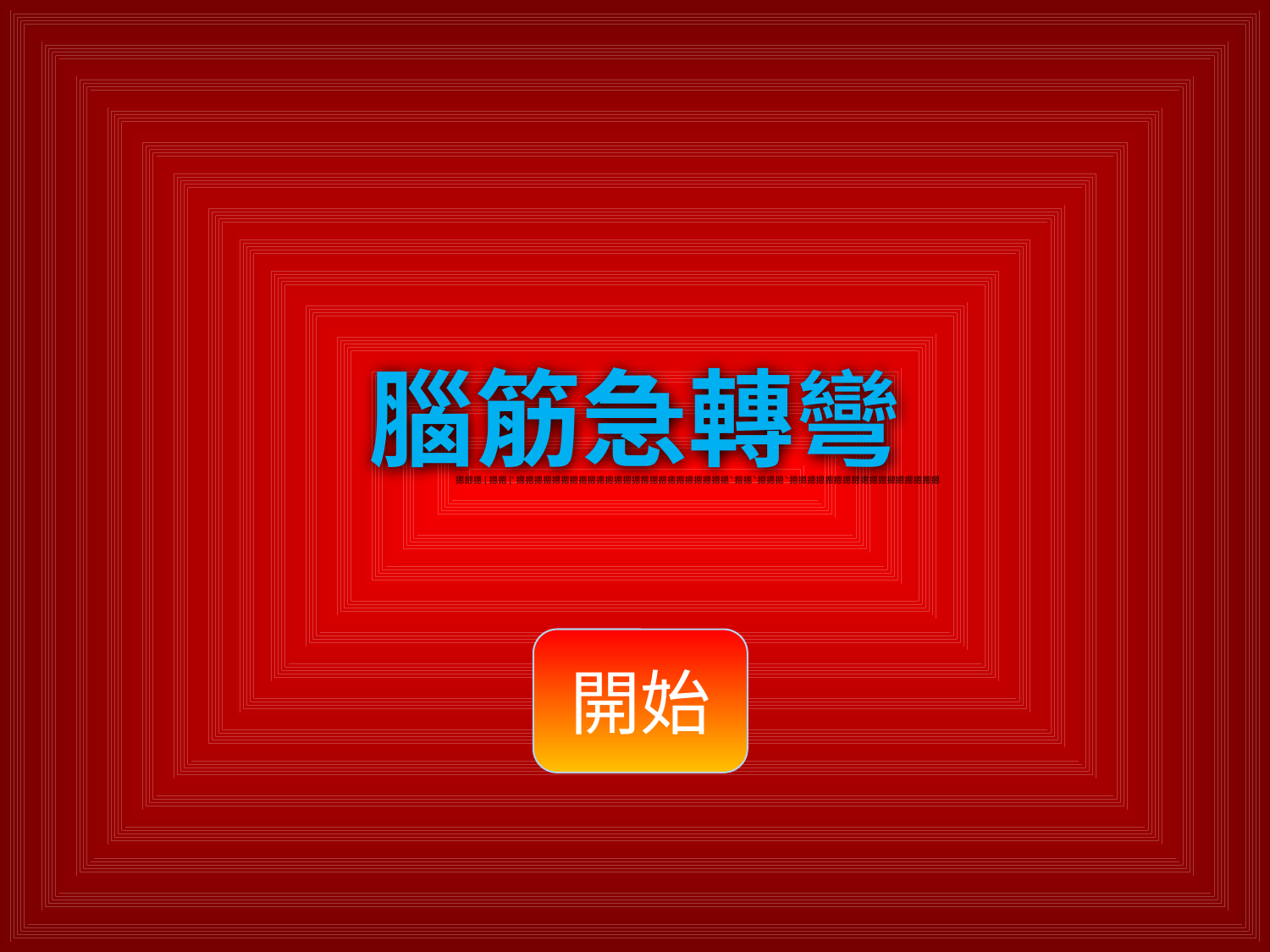

# 腦筋急轉彎
摁摁摁[摁摁[ˋ摁摁摁摁摁摁摁摁摁摁摁摁摁摁摁摁摁摁摁摁摁摁摁摁ˋ摁摁ˋ摁摁摁ˋ摁摁摁摁摁摁摁摁摁摁摁摁摁摁摁摁摁
開始